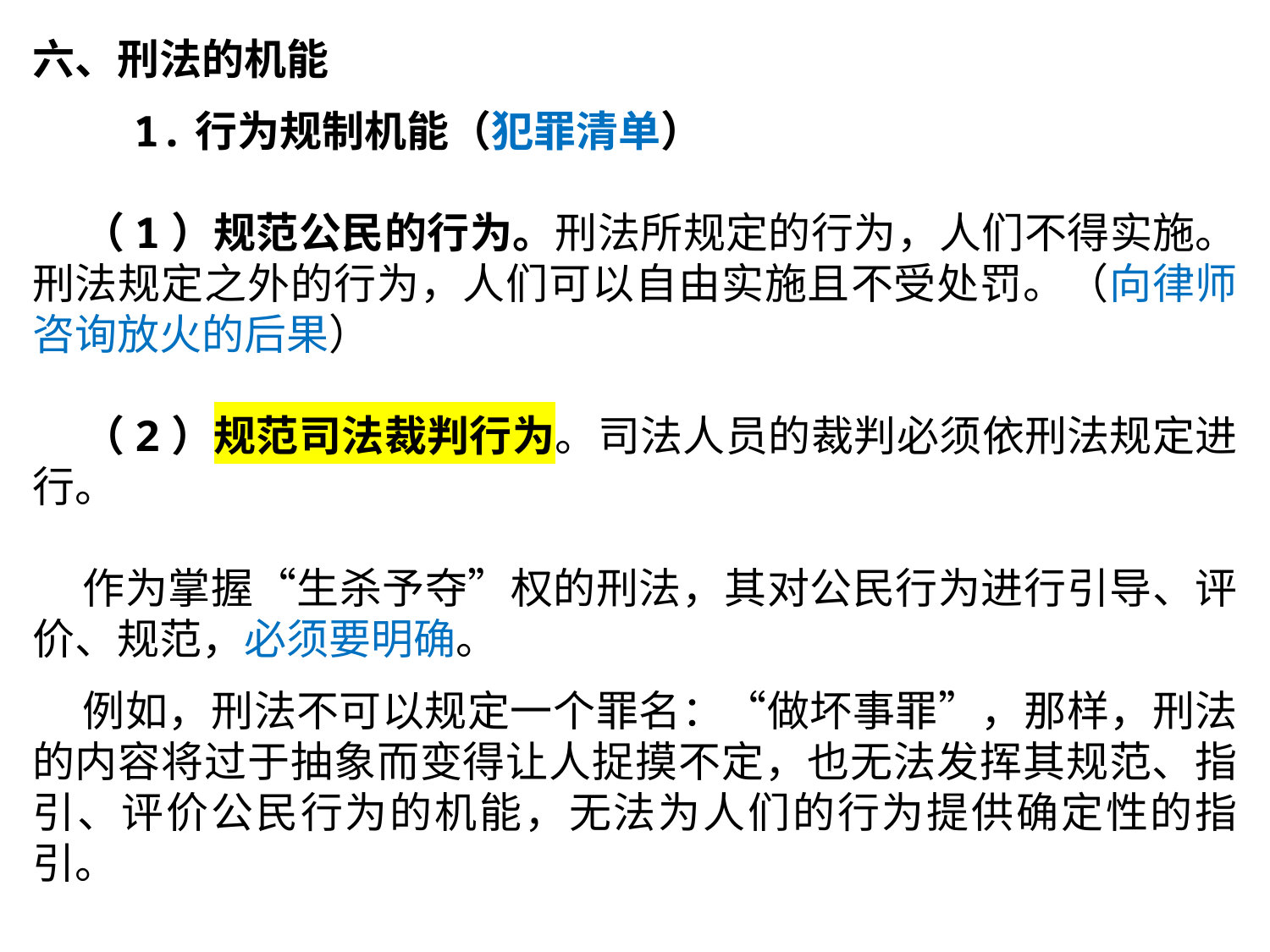

六、刑法的机能

    1.行为规制机能（犯罪清单）

    （1）规范公民的行为。刑法所规定的行为，人们不得实施。刑法规定之外的行为，人们可以自由实施且不受处罚。（向律师咨询放火的后果）

    （2）规范司法裁判行为。司法人员的裁判必须依刑法规定进行。

    作为掌握“生杀予夺”权的刑法，其对公民行为进行引导、评价、规范，必须要明确。

    例如，刑法不可以规定一个罪名：“做坏事罪”，那样，刑法的内容将过于抽象而变得让人捉摸不定，也无法发挥其规范、指引、评价公民行为的机能，无法为人们的行为提供确定性的指引。